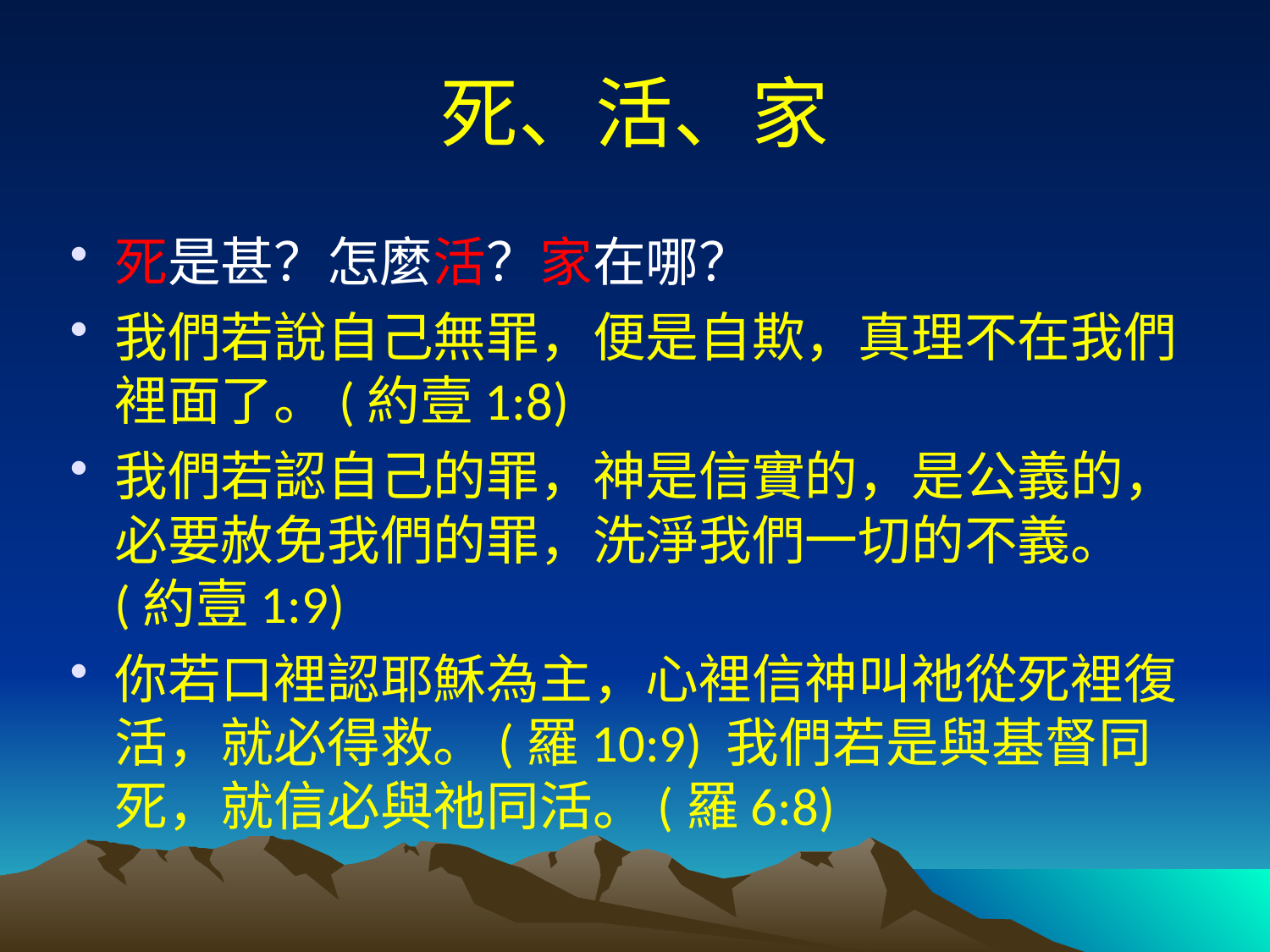

# 死、活、家
死是甚？怎麼活？家在哪？
我們若說自己無罪，便是自欺，真理不在我們裡面了。(約壹1:8)
我們若認自己的罪，神是信實的，是公義的，必要赦免我們的罪，洗淨我們一切的不義。(約壹1:9)
你若口裡認耶穌為主，心裡信神叫祂從死裡復活，就必得救。(羅10:9) 我們若是與基督同死，就信必與祂同活。(羅6:8)